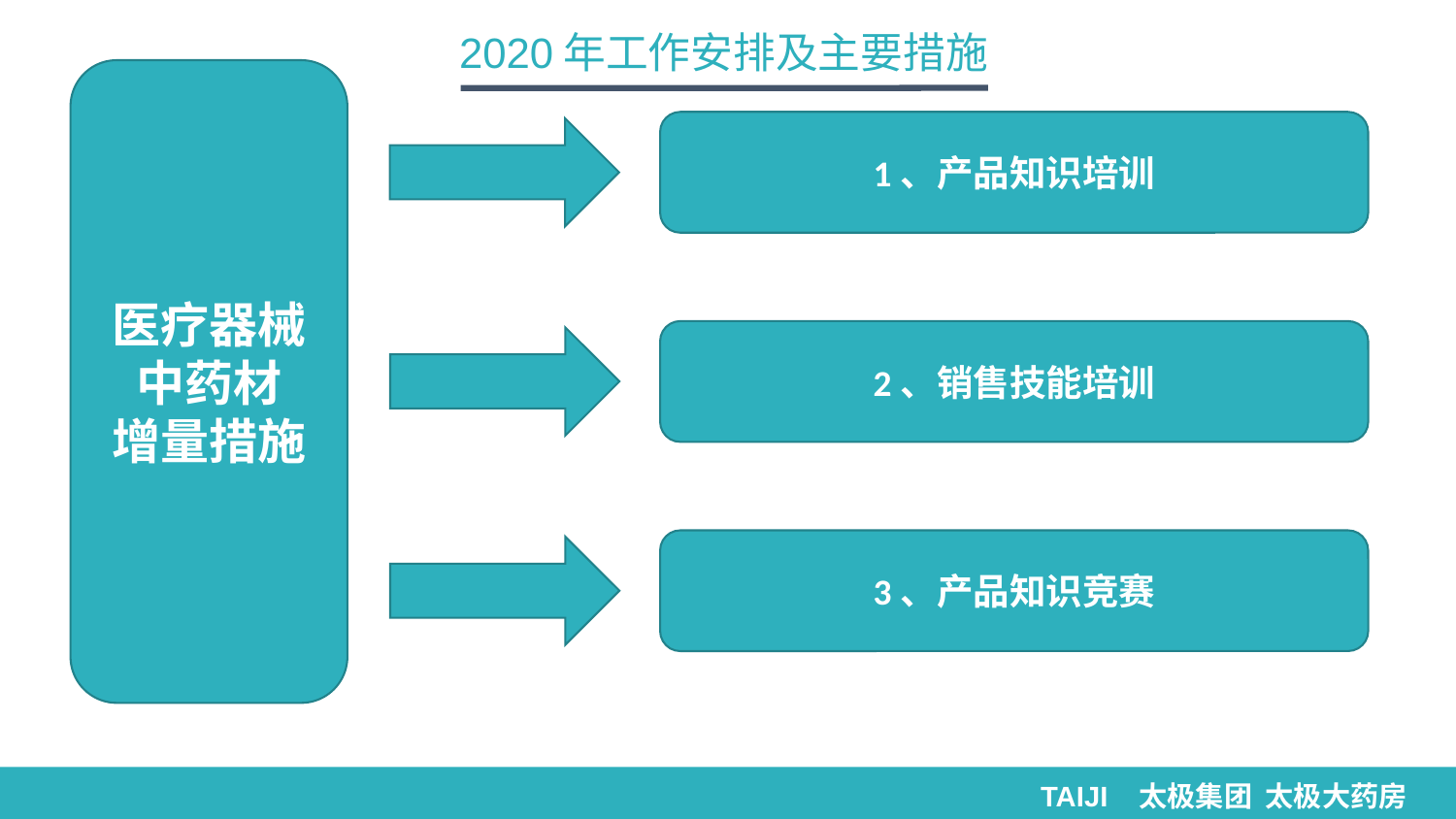

2020年工作安排及主要措施
医疗器械
中药材
增量措施
1、产品知识培训

2、销售技能培训

3、产品知识竞赛

TAIJI   太极集团  太极大药房